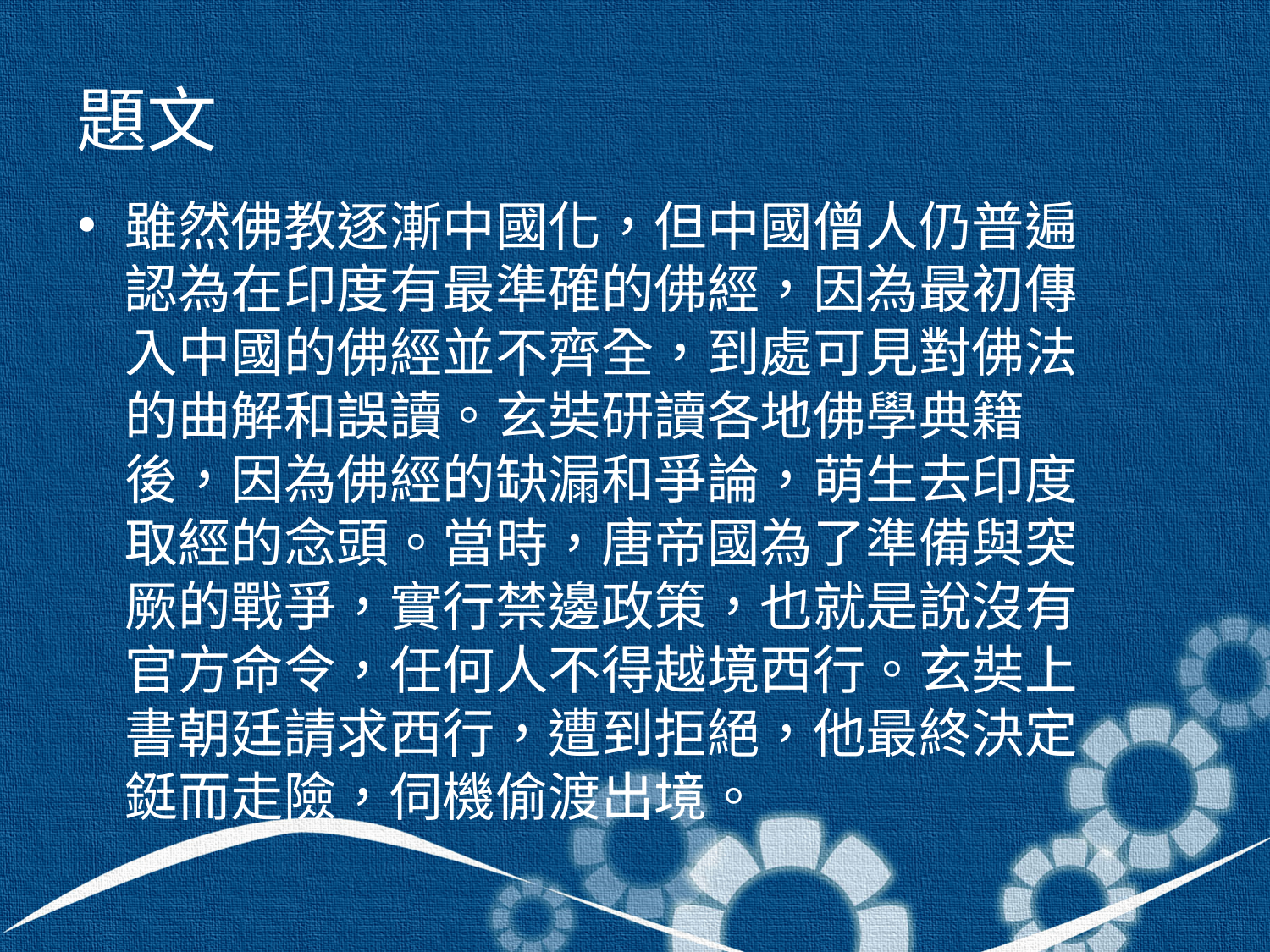

# 題文
雖然佛教逐漸中國化，但中國僧人仍普遍認為在印度有最準確的佛經，因為最初傳入中國的佛經並不齊全，到處可見對佛法的曲解和誤讀。玄奘研讀各地佛學典籍後，因為佛經的缺漏和爭論，萌生去印度取經的念頭。當時，唐帝國為了準備與突厥的戰爭，實行禁邊政策，也就是說沒有官方命令，任何人不得越境西行。玄奘上書朝廷請求西行，遭到拒絕，他最終決定鋌而走險，伺機偷渡出境。